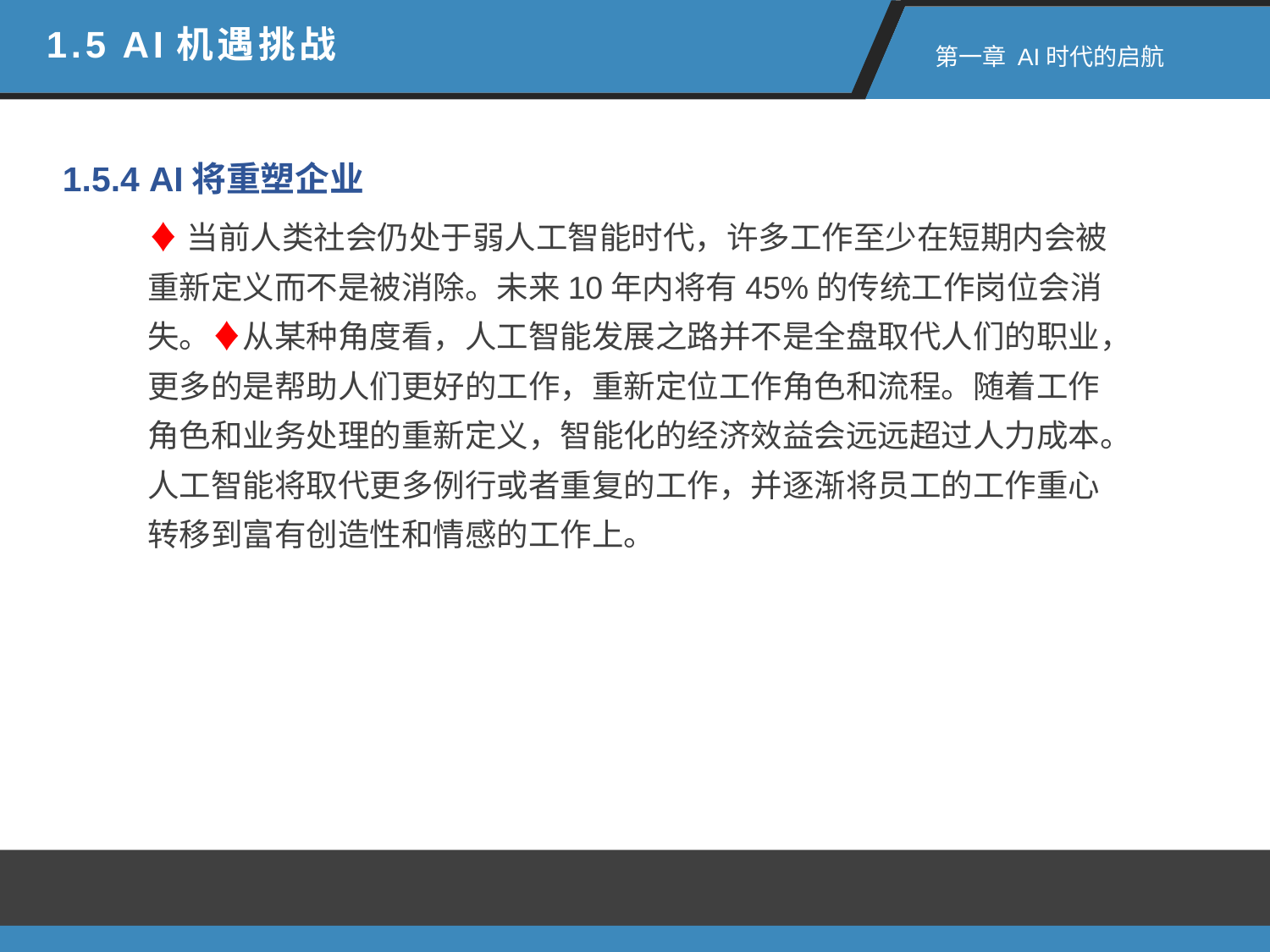

1.5 AI机遇挑战
  第一章 AI时代的启航
1.5.4 AI将重塑企业
♦当前人类社会仍处于弱人工智能时代，许多工作至少在短期内会被重新定义而不是被消除。未来10年内将有45%的传统工作岗位会消失。♦从某种角度看，人工智能发展之路并不是全盘取代人们的职业，更多的是帮助人们更好的工作，重新定位工作角色和流程。随着工作角色和业务处理的重新定义，智能化的经济效益会远远超过人力成本。人工智能将取代更多例行或者重复的工作，并逐渐将员工的工作重心转移到富有创造性和情感的工作上。